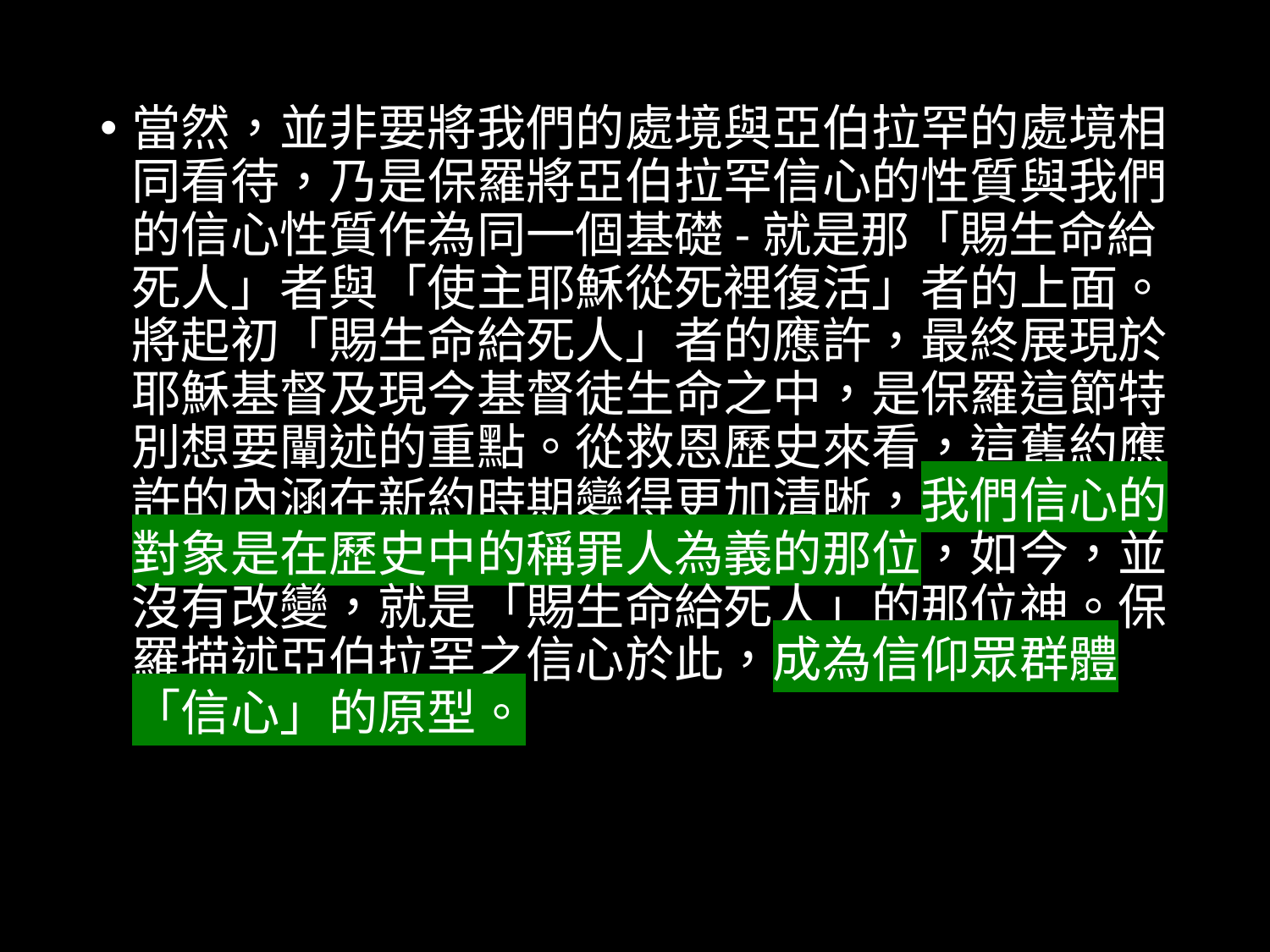

當然，並非要將我們的處境與亞伯拉罕的處境相同看待，乃是保羅將亞伯拉罕信心的性質與我們的信心性質作為同一個基礎-就是那「賜生命給死人」者與「使主耶穌從死裡復活」者的上面。將起初「賜生命給死人」者的應許，最終展現於耶穌基督及現今基督徒生命之中，是保羅這節特別想要闡述的重點。從救恩歷史來看，這舊約應許的內涵在新約時期變得更加清晰，我們信心的對象是在歷史中的稱罪人為義的那位，如今，並沒有改變，就是「賜生命給死人」的那位神。保羅描述亞伯拉罕之信心於此，成為信仰眾群體「信心」的原型。